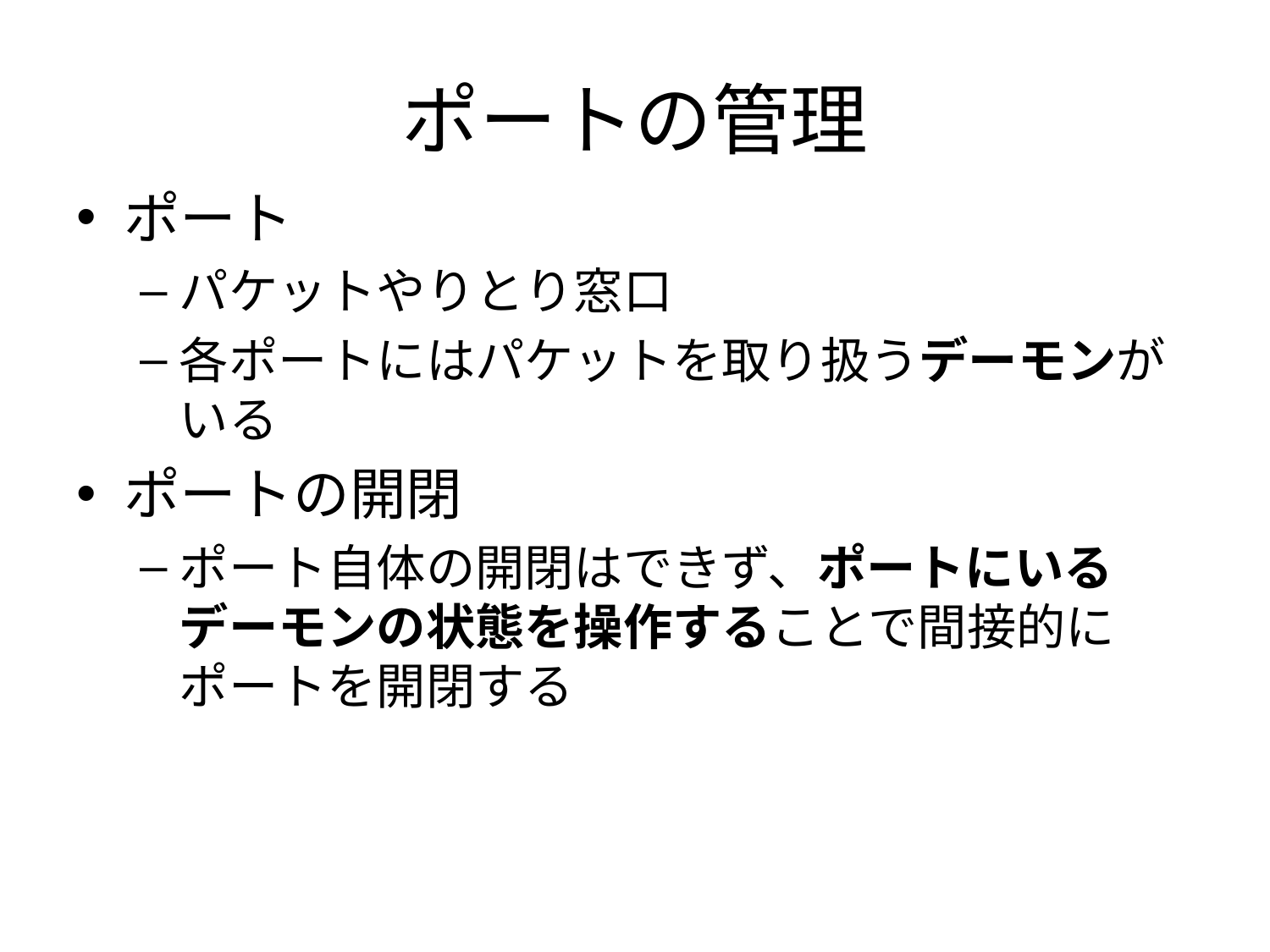

# ポートの管理
ポート
パケットやりとり窓口
各ポートにはパケットを取り扱うデーモンがいる
ポートの開閉
ポート自体の開閉はできず、ポートにいるデーモンの状態を操作することで間接的にポートを開閉する